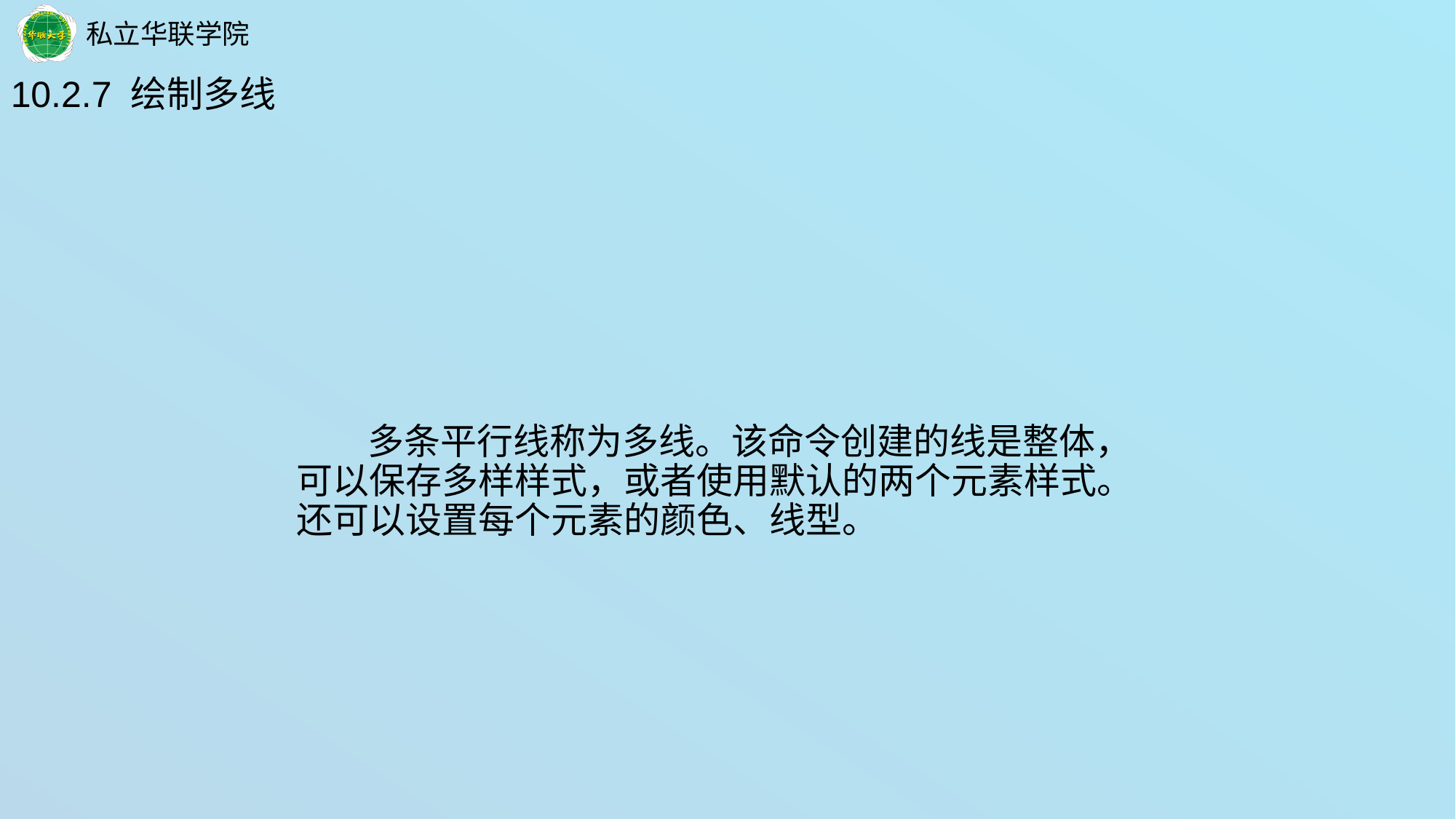

10.2.7 绘制多线
           多条平行线称为多线。该命令创建的线是整体，可以保存多样样式，或者使用默认的两个元素样式。还可以设置每个元素的颜色、线型。